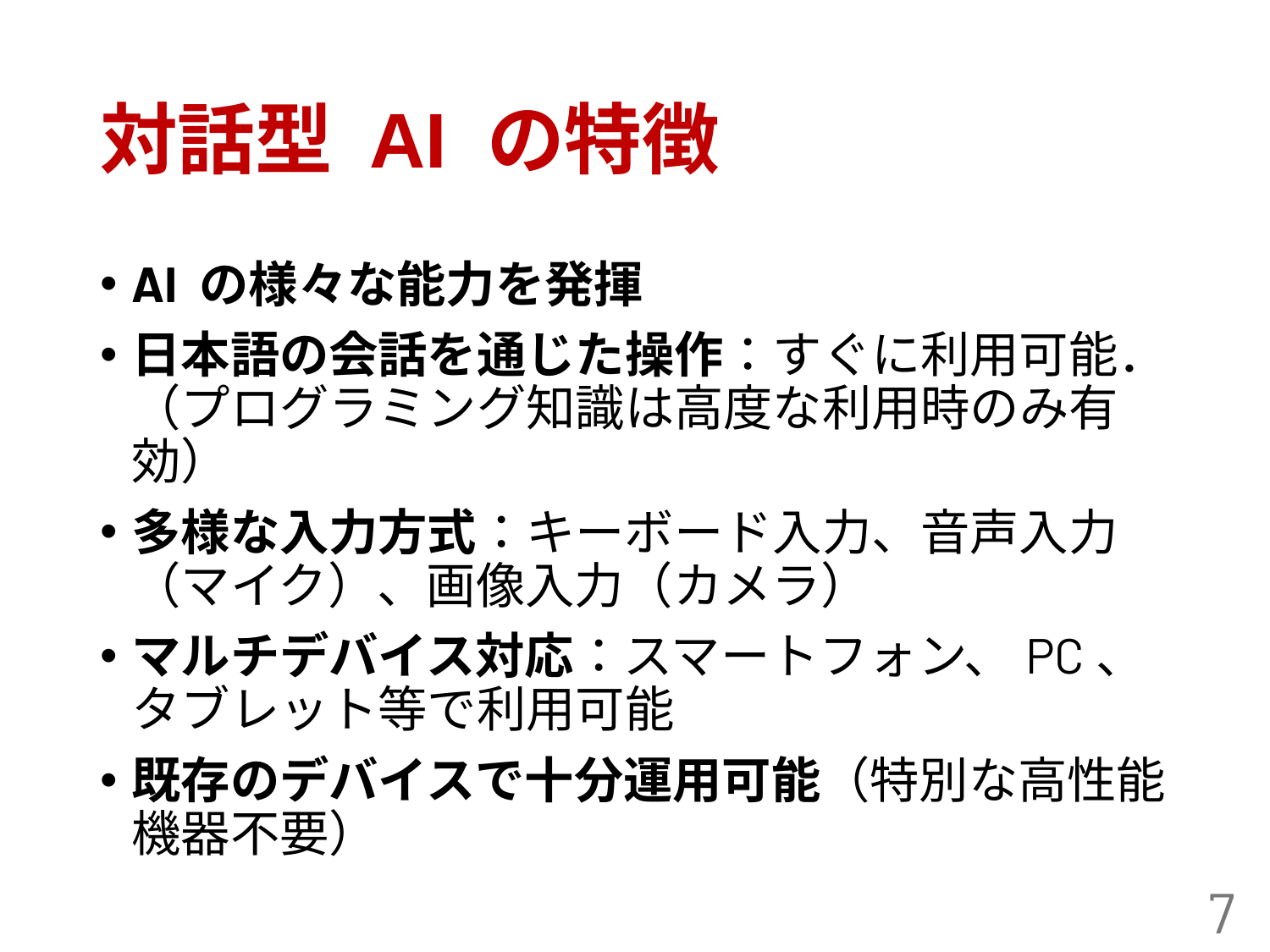

# 対話型 AI の特徴
AI の様々な能力を発揮
日本語の会話を通じた操作：すぐに利用可能．（プログラミング知識は高度な利用時のみ有効）
多様な入力方式：キーボード入力、音声入力（マイク）、画像入力（カメラ）
マルチデバイス対応：スマートフォン、PC、タブレット等で利用可能
既存のデバイスで十分運用可能（特別な高性能機器不要）
7